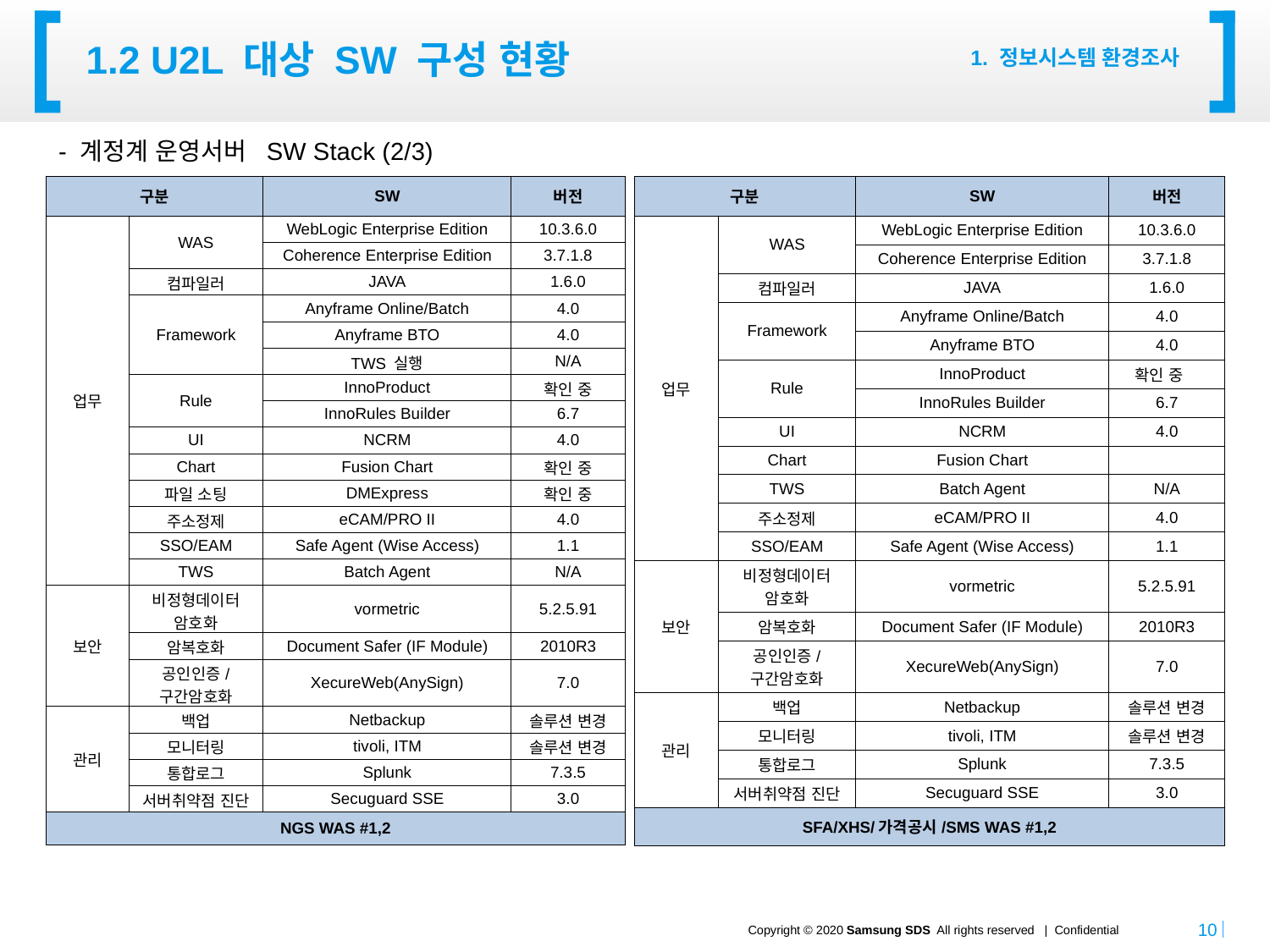

# 1.2 U2L 대상 SW 구성 현황
1. 정보시스템 환경조사
- 계정계 운영서버  SW Stack (2/3)
| 구분 |  | SW | 버전 |
| --- | --- | --- | --- |
| 업무 | WAS | WebLogic Enterprise Edition | 10.3.6.0 |
|  |  | Coherence Enterprise Edition | 3.7.1.8 |
|  | 컴파일러 | JAVA | 1.6.0 |
|  | Framework | Anyframe Online/Batch | 4.0 |
|  |  | Anyframe BTO | 4.0 |
|  |  | TWS 실행 | N/A |
|  | Rule | InnoProduct | 확인 중 |
|  |  | InnoRules Builder | 6.7 |
|  | UI | NCRM | 4.0 |
|  | Chart | Fusion Chart | 확인 중 |
|  | 파일 소팅 | DMExpress | 확인 중 |
|  | 주소정제 | eCAM/PRO II | 4.0 |
|  | SSO/EAM | Safe Agent (Wise Access) | 1.1 |
|  | TWS | Batch Agent | N/A |
| 보안 | 비정형데이터 암호화 | vormetric | 5.2.5.91 |
|  | 암복호화 | Document Safer (IF Module) | 2010R3 |
|  | 공인인증/ 구간암호화 | XecureWeb(AnySign) | 7.0 |
| 관리 | 백업 | Netbackup | 솔루션 변경 |
|  | 모니터링 | tivoli, ITM | 솔루션 변경 |
|  | 통합로그 | Splunk | 7.3.5 |
|  | 서버취약점 진단 | Secuguard SSE | 3.0 |
| NGS WAS #1,2 |  |  |  |
| 구분 |  | SW | 버전 |
| --- | --- | --- | --- |
| 업무 | WAS | WebLogic Enterprise Edition | 10.3.6.0 |
|  |  | Coherence Enterprise Edition | 3.7.1.8 |
|  | 컴파일러 | JAVA | 1.6.0 |
|  | Framework | Anyframe Online/Batch | 4.0 |
|  |  | Anyframe BTO | 4.0 |
|  | Rule | InnoProduct | 확인 중 |
|  |  | InnoRules Builder | 6.7 |
|  | UI | NCRM | 4.0 |
|  | Chart | Fusion Chart |  |
|  | TWS | Batch Agent | N/A |
|  | 주소정제 | eCAM/PRO II | 4.0 |
|  | SSO/EAM | Safe Agent (Wise Access) | 1.1 |
| 보안 | 비정형데이터 암호화 | vormetric | 5.2.5.91 |
|  | 암복호화 | Document Safer (IF Module) | 2010R3 |
|  | 공인인증/ 구간암호화 | XecureWeb(AnySign) | 7.0 |
| 관리 | 백업 | Netbackup | 솔루션 변경 |
|  | 모니터링 | tivoli, ITM | 솔루션 변경 |
|  | 통합로그 | Splunk | 7.3.5 |
|  | 서버취약점 진단 | Secuguard SSE | 3.0 |
| SFA/XHS/가격공시/SMS WAS #1,2 |  |  |  |